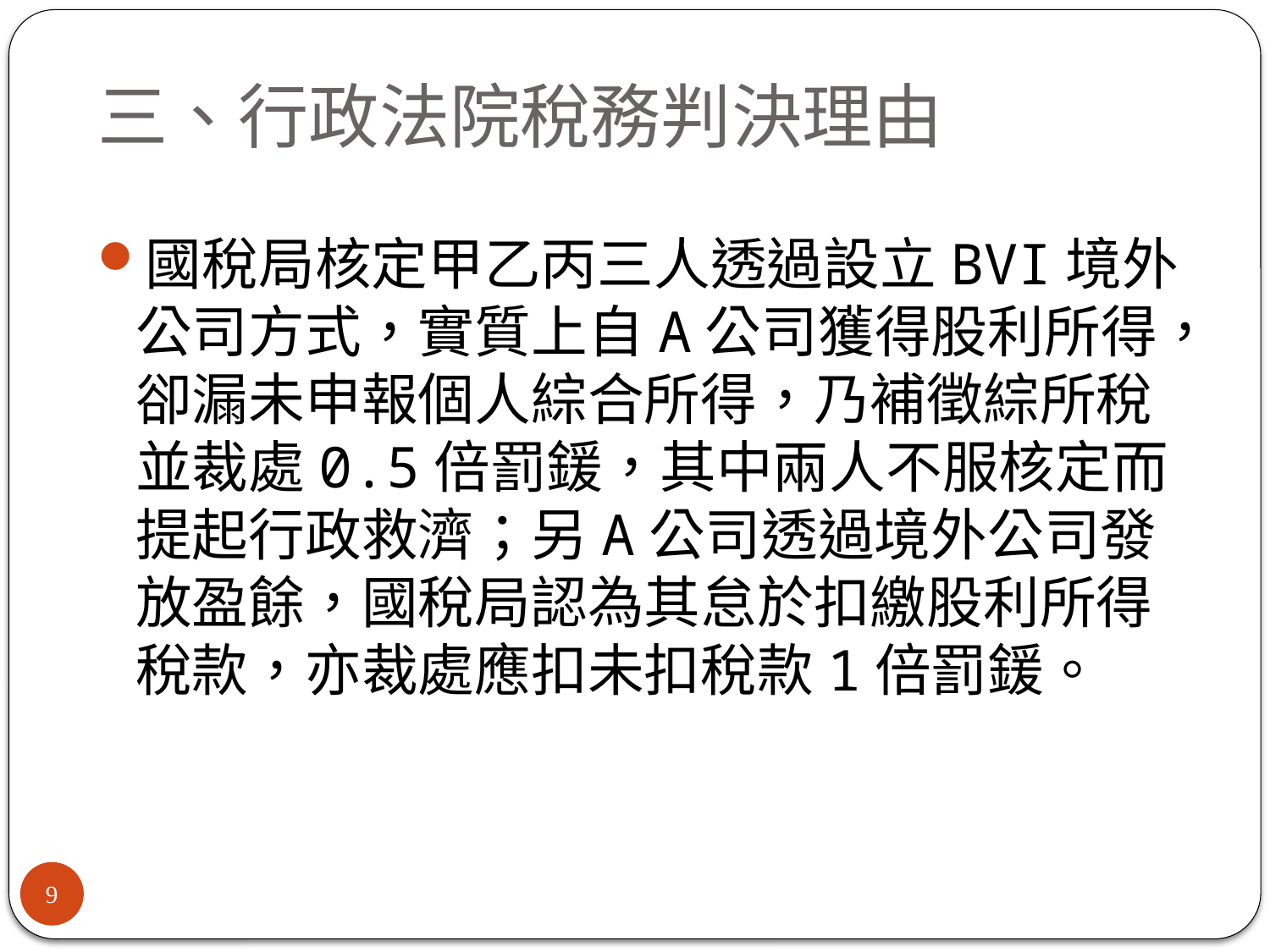

# 三、行政法院稅務判決理由
國稅局核定甲乙丙三人透過設立BVI境外公司方式，實質上自A公司獲得股利所得，卻漏未申報個人綜合所得，乃補徵綜所稅並裁處0.5倍罰鍰，其中兩人不服核定而提起行政救濟；另A公司透過境外公司發放盈餘，國稅局認為其怠於扣繳股利所得稅款，亦裁處應扣未扣稅款1倍罰鍰。

9